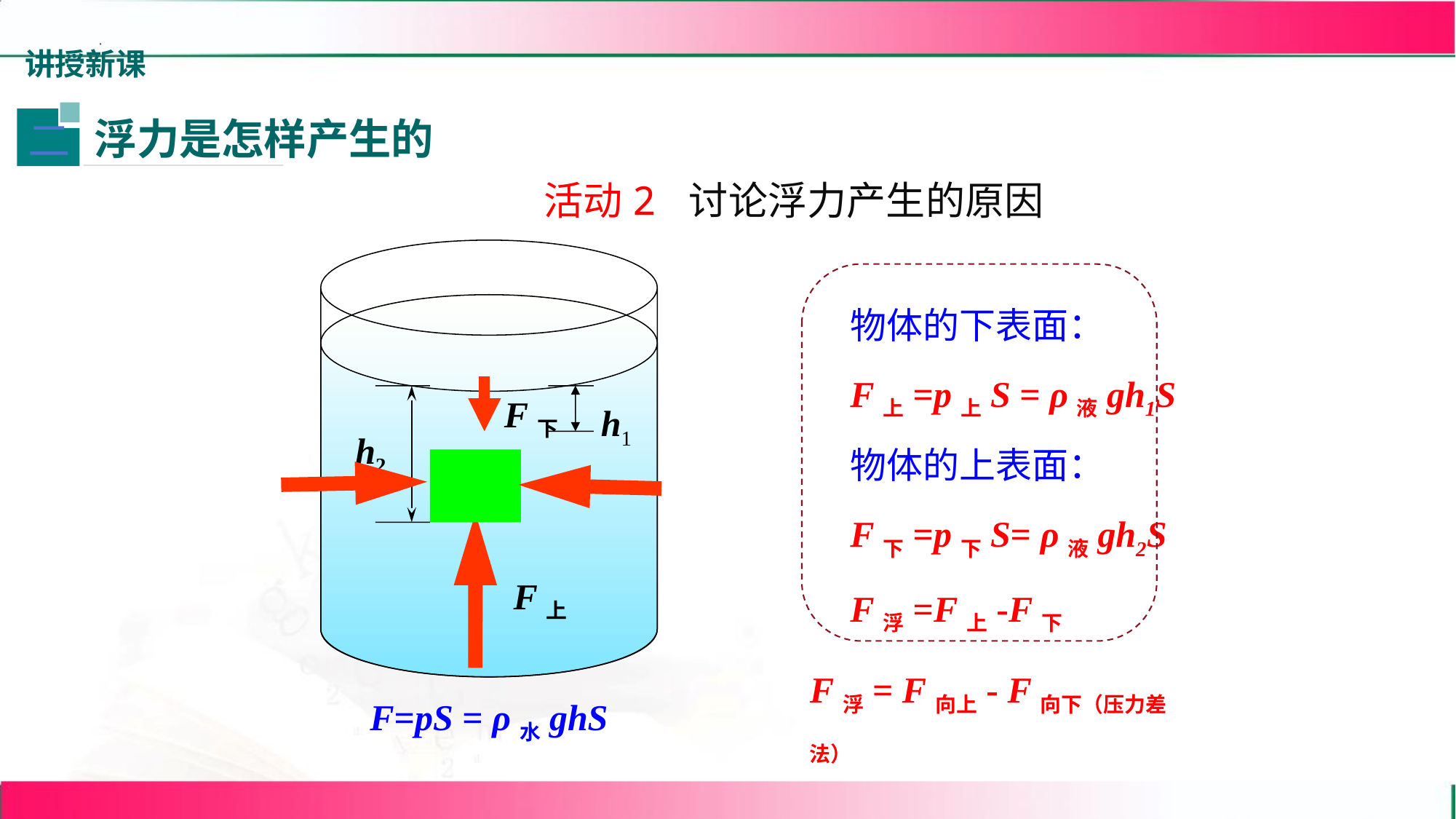

讲授新课

浮力是怎样产生的
二

活动2 讨论浮力产生的原因

物体的下表面：
F上=p上S = ρ液gh1S
物体的上表面：
F下=p下S= ρ液gh2S
F浮=F上-F下

F下

h1
h2

F上
F浮= F向上- F向下（压力差法）
F=pS = ρ水ghS